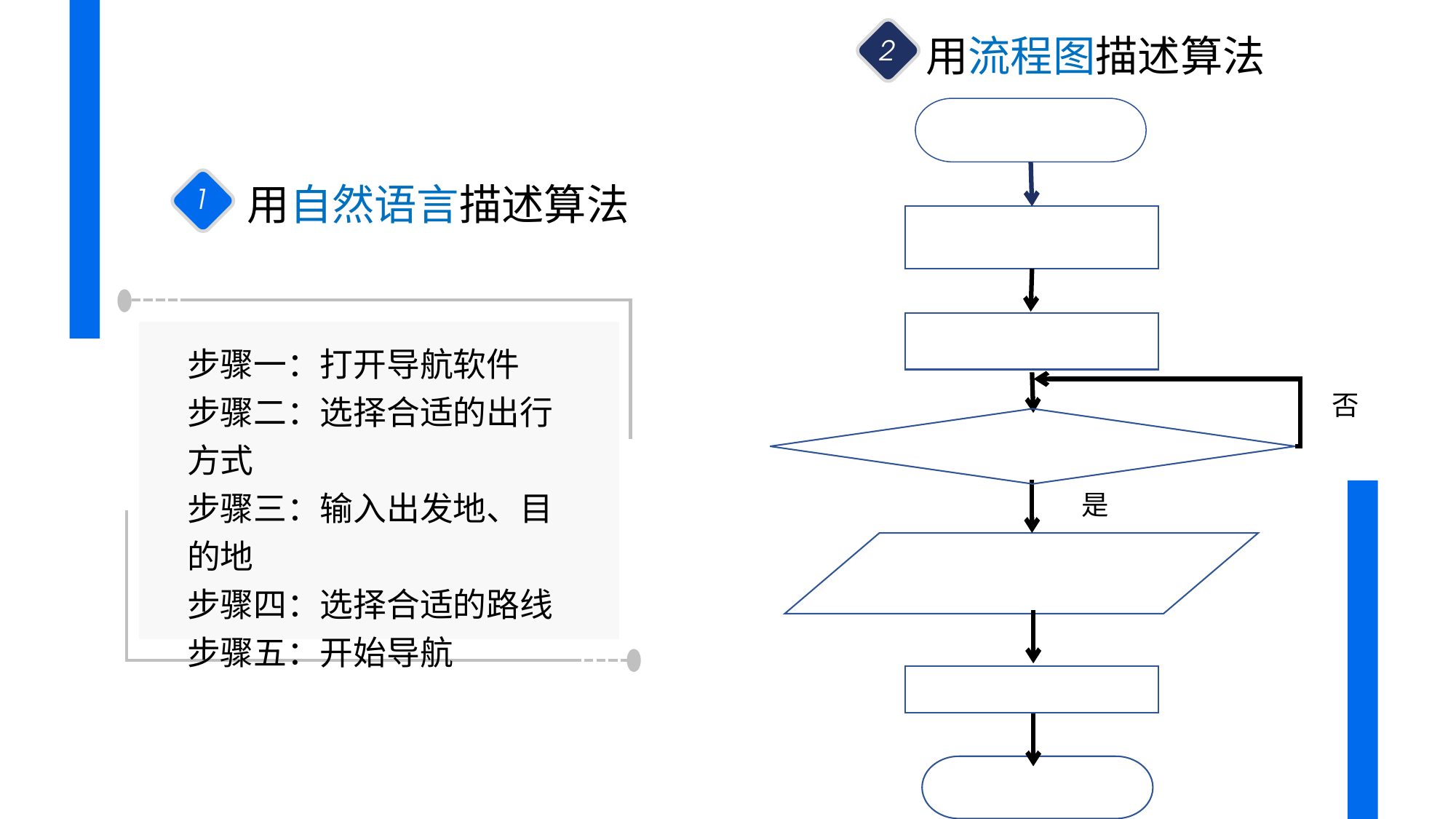

用流程图描述算法

2

否

是
用自然语言描述算法
1

步骤一：打开导航软件
步骤二：选择合适的出行方式
步骤三：输入出发地、目的地
步骤四：选择合适的路线
步骤五：开始导航